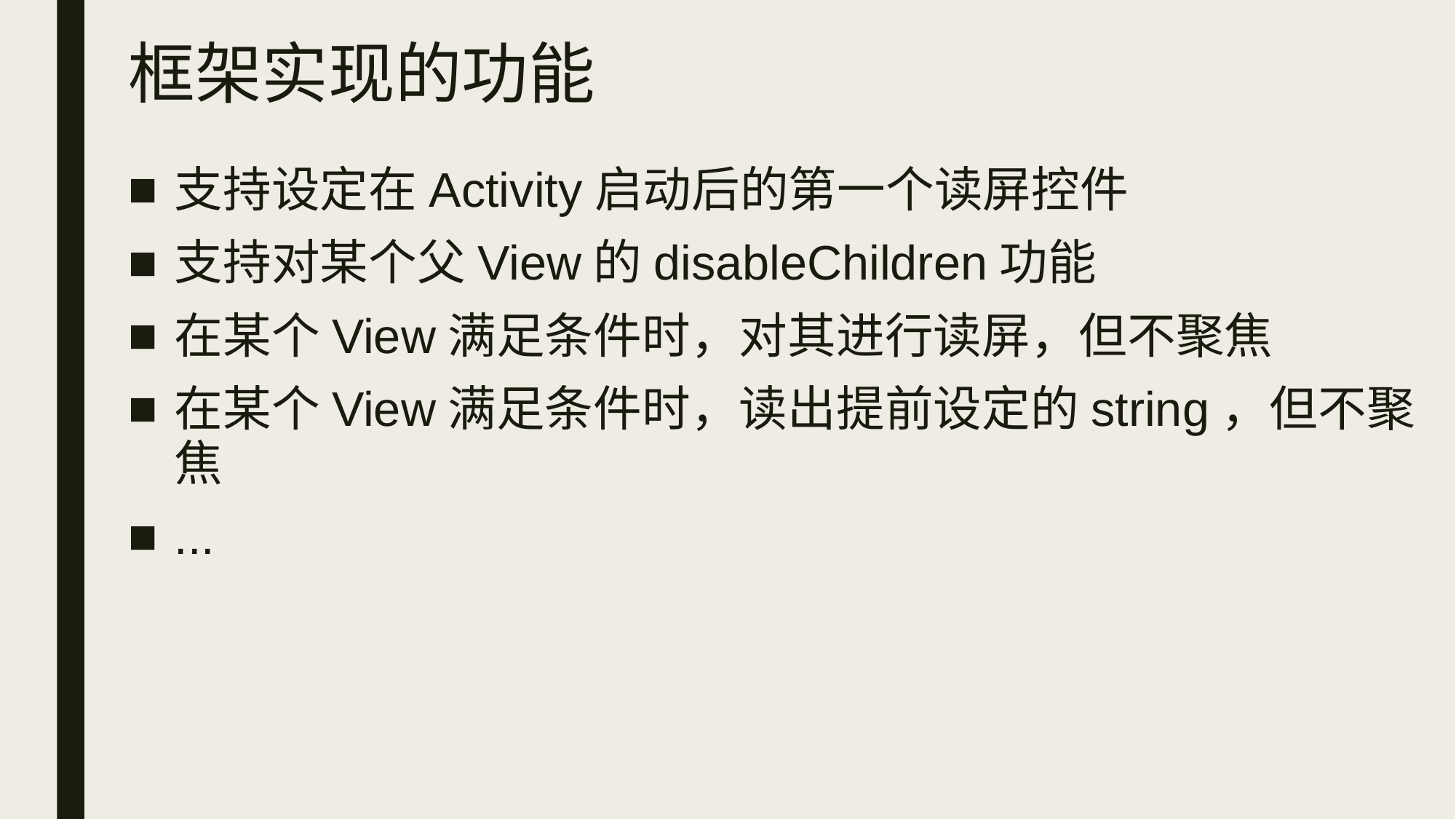

框架实现的功能
支持设定在Activity启动后的第一个读屏控件
支持对某个父View的disableChildren功能
在某个View满足条件时，对其进行读屏，但不聚焦
在某个View满足条件时，读出提前设定的string，但不聚焦
...